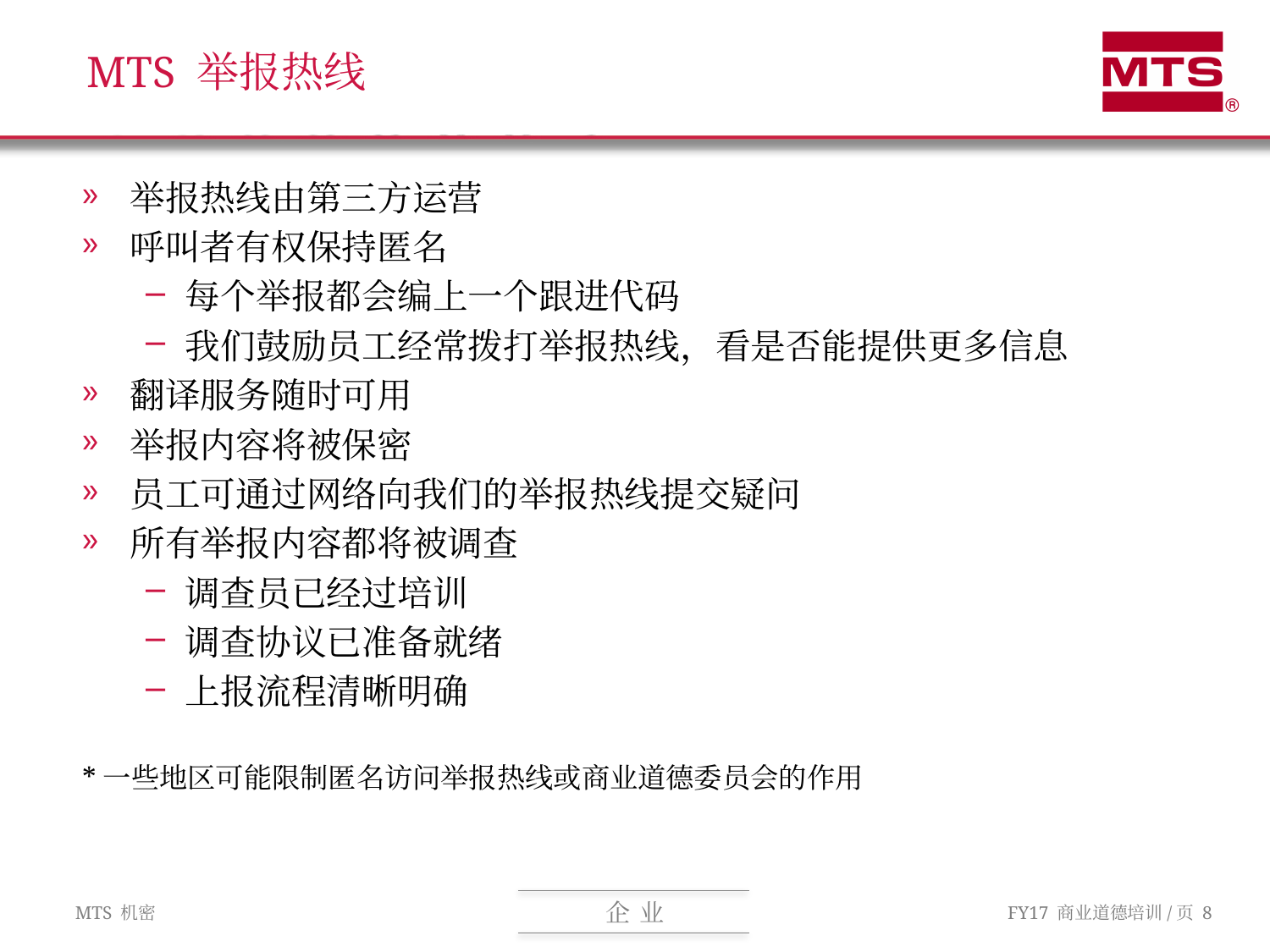

# MTS 举报热线
举报热线由第三方运营
呼叫者有权保持匿名
每个举报都会编上一个跟进代码
我们鼓励员工经常拨打举报热线，看是否能提供更多信息
翻译服务随时可用
举报内容将被保密
员工可通过网络向我们的举报热线提交疑问
所有举报内容都将被调查
调查员已经过培训
调查协议已准备就绪
上报流程清晰明确

*一些地区可能限制匿名访问举报热线或商业道德委员会的作用